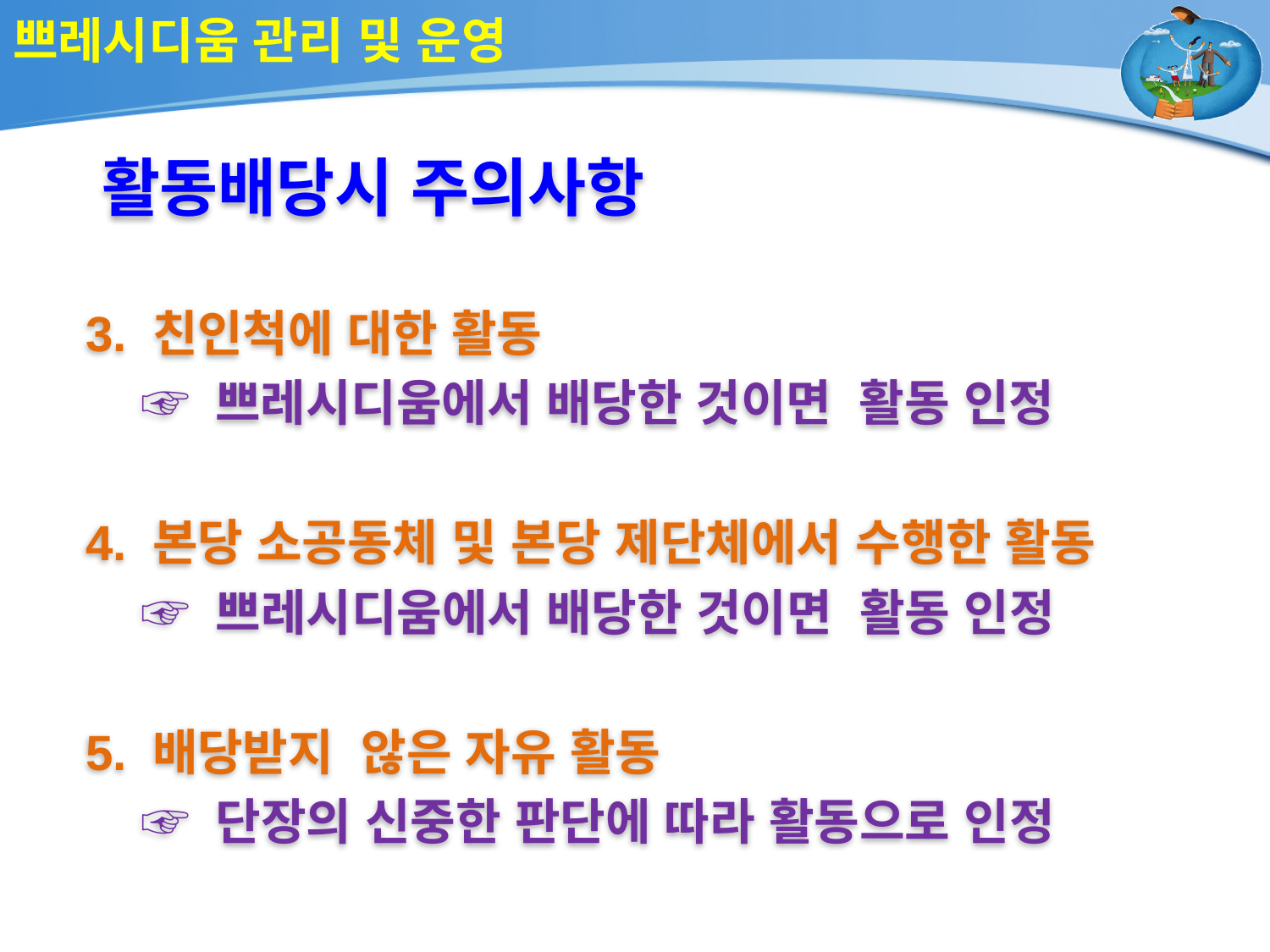

# 쁘레시디움 관리 및 운영
활동배당시 주의사항

3. 친인척에 대한 활동
    ☞ 쁘레시디움에서 배당한 것이면  활동 인정

4. 본당 소공동체 및 본당 제단체에서 수행한 활동
    ☞ 쁘레시디움에서 배당한 것이면  활동 인정

5. 배당받지  않은 자유 활동
    ☞ 단장의 신중한 판단에 따라 활동으로 인정